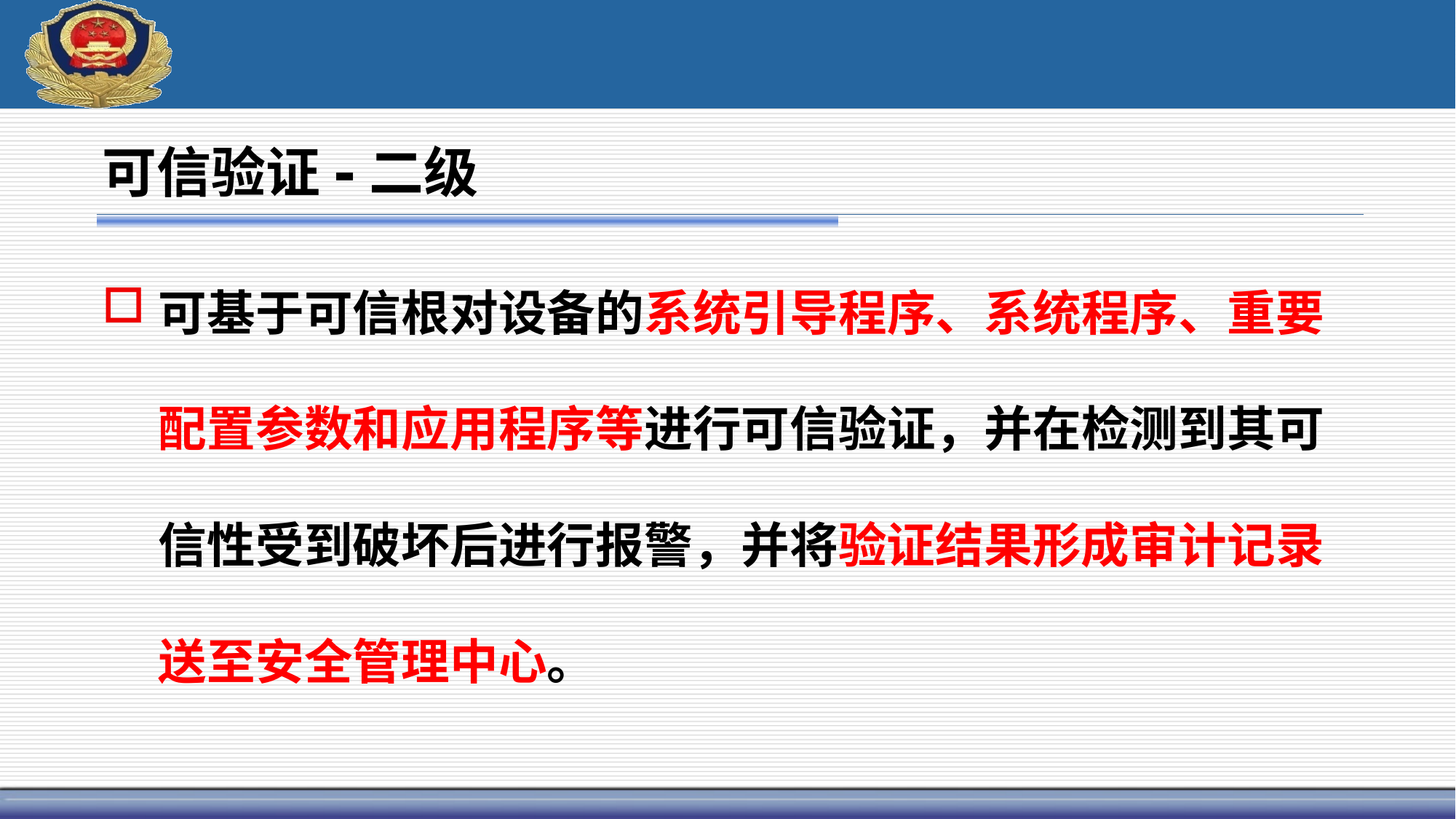

# 可信验证-二级
可基于可信根对设备的系统引导程序、系统程序、重要配置参数和应用程序等进行可信验证，并在检测到其可信性受到破坏后进行报警，并将验证结果形成审计记录送至安全管理中心。
67